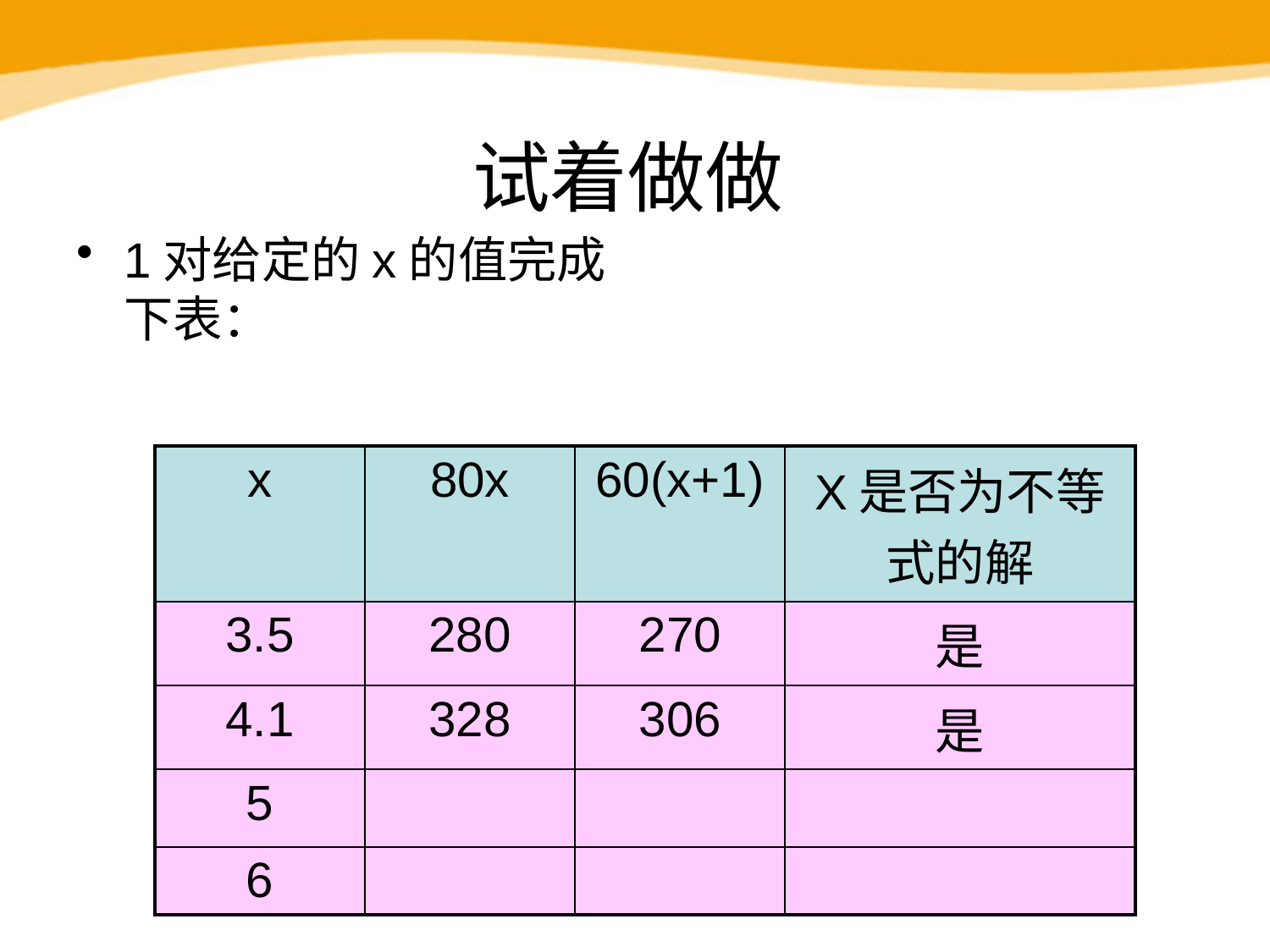

# 试着做做
1对给定的x的值完成下表：

| x | 80x | 60(x+1) | X是否为不等式的解 |
| --- | --- | --- | --- |
| 3.5 | 280 | 270 | 是 |
| 4.1 | 328 | 306 | 是 |
| 5 |  |  |  |
| 6 |  |  |  |